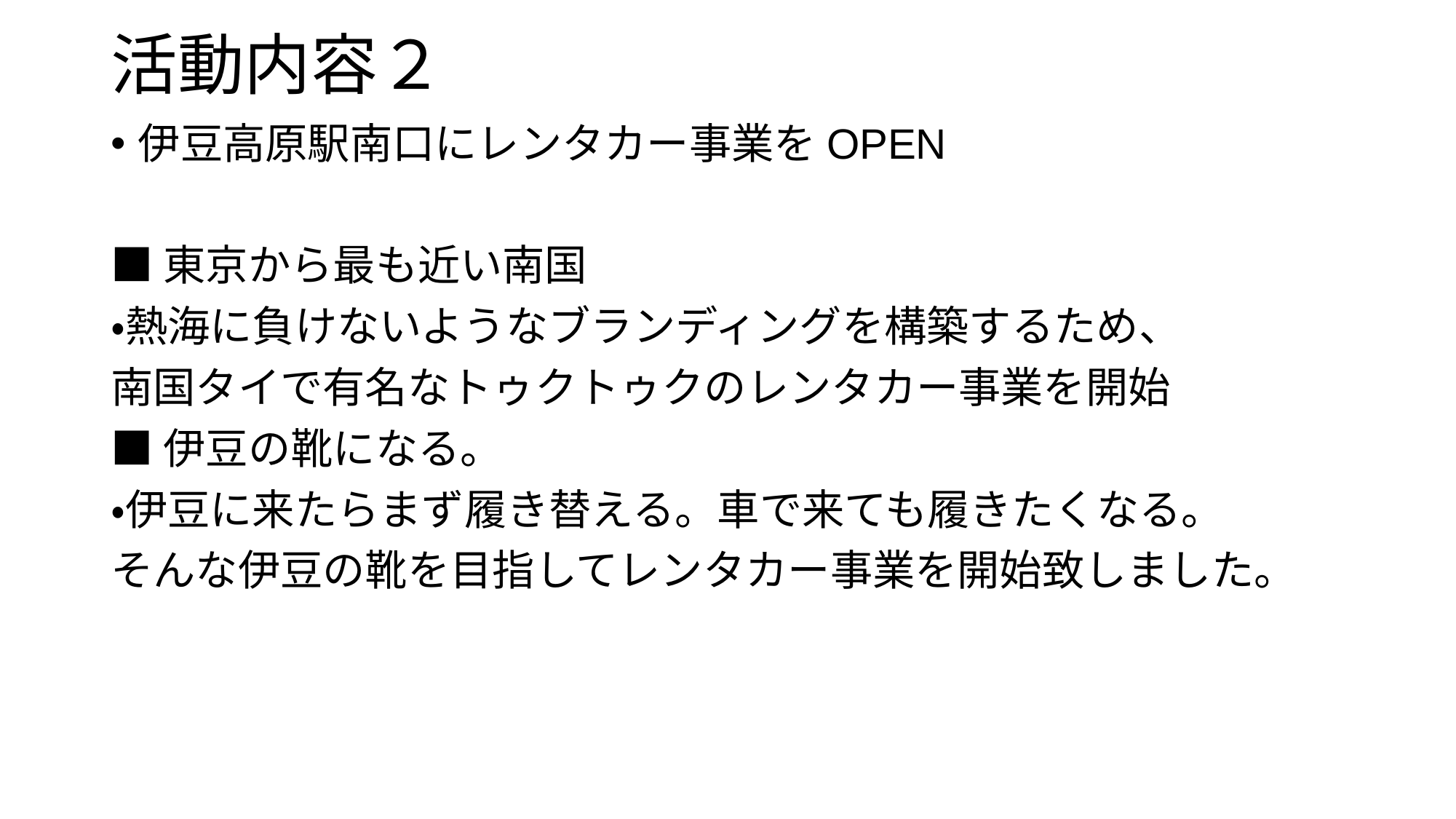

# 活動内容２
伊豆高原駅南口にレンタカー事業をOPEN

■東京から最も近い南国
・熱海に負けないようなブランディングを構築するため、
南国タイで有名なトゥクトゥクのレンタカー事業を開始
■伊豆の靴になる。
・伊豆に来たらまず履き替える。車で来ても履きたくなる。
そんな伊豆の靴を目指してレンタカー事業を開始致しました。